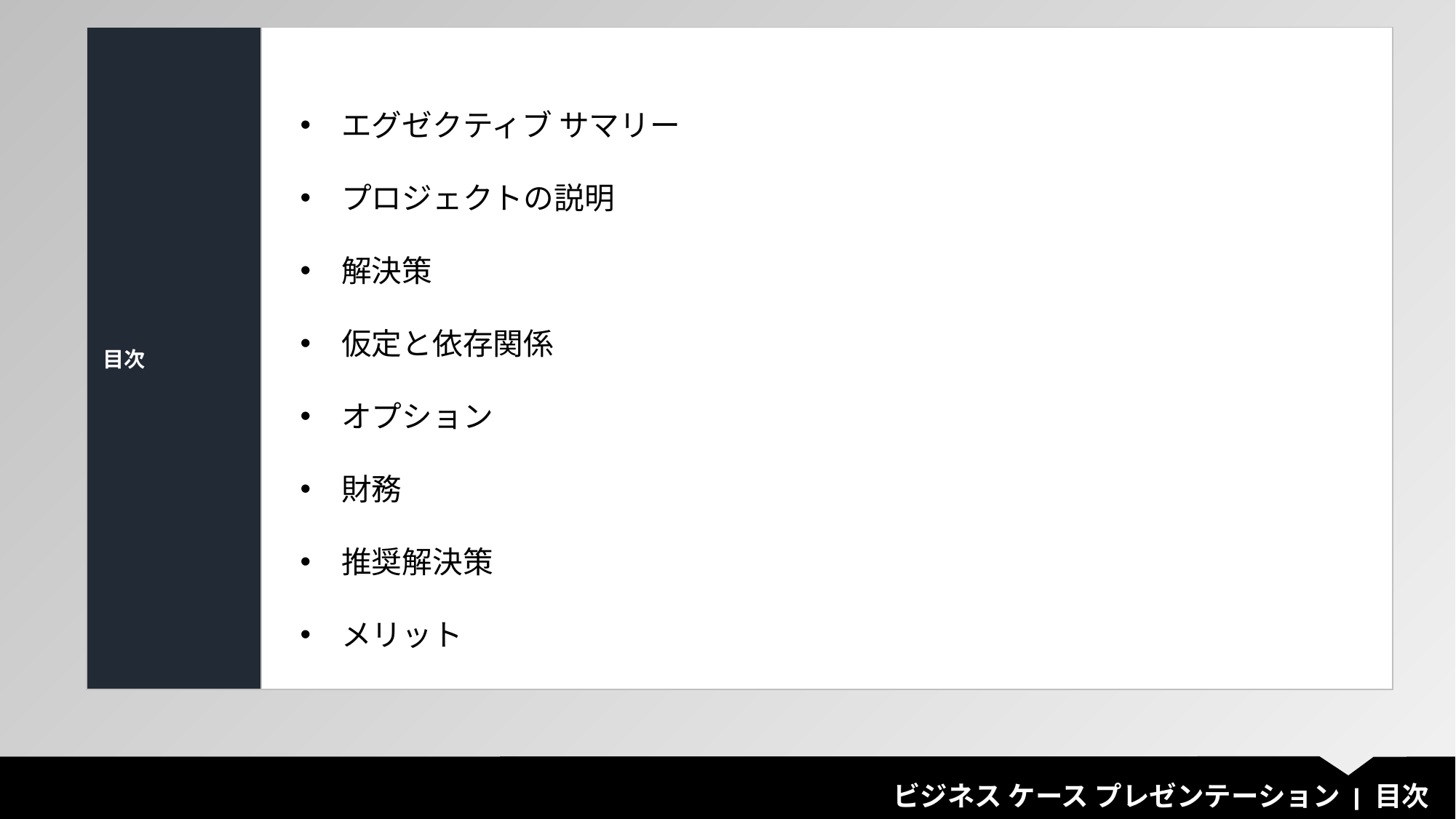

| 目次 |  |
| --- | --- |
エグゼクティブ サマリー
プロジェクトの説明
解決策
仮定と依存関係
オプション
財務
推奨解決策
メリット

ビジネス ケース プレゼンテーション | 目次